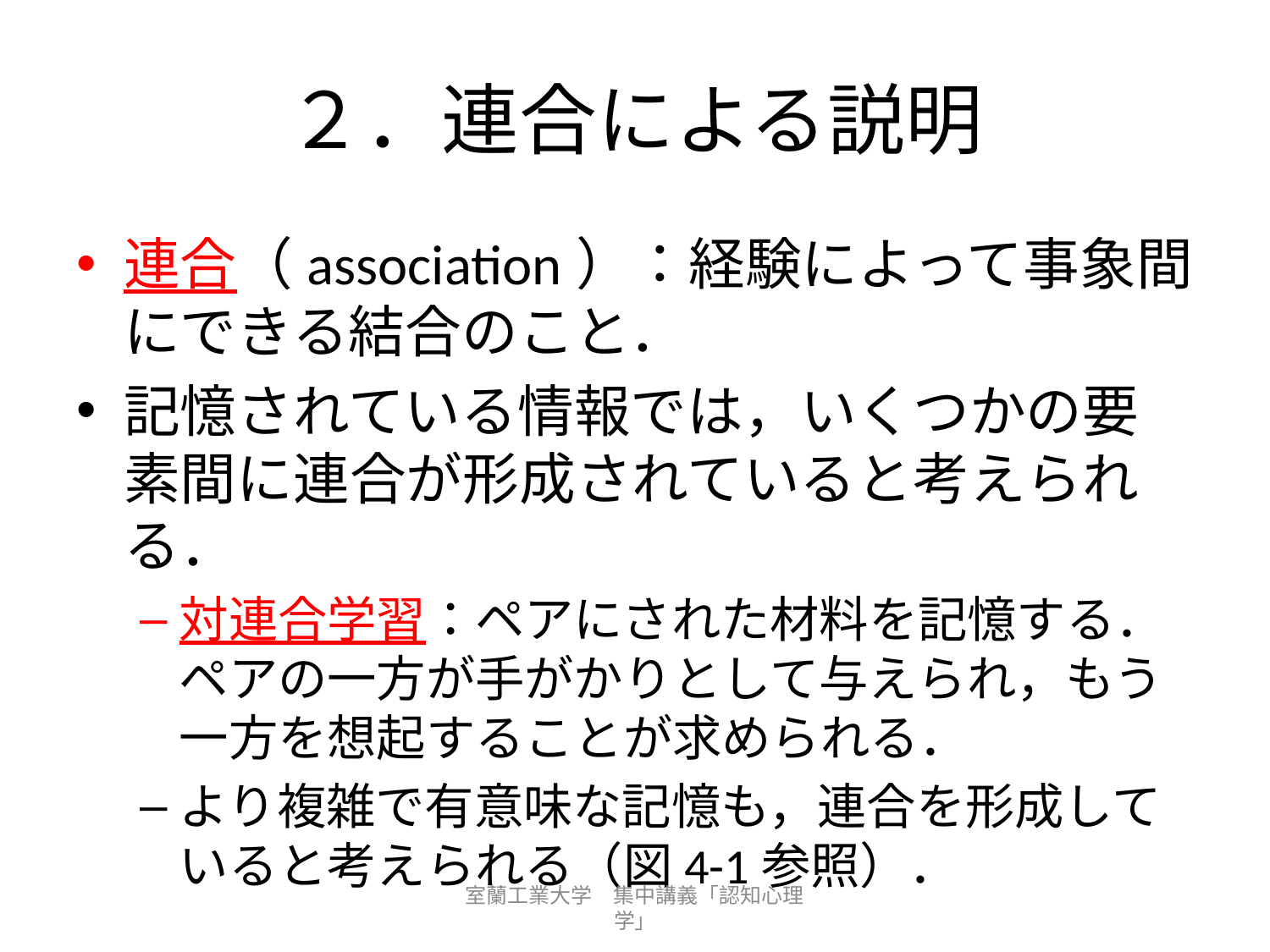

# ２．連合による説明
連合（association）：経験によって事象間にできる結合のこと．
記憶されている情報では，いくつかの要素間に連合が形成されていると考えられる．
対連合学習：ペアにされた材料を記憶する．ペアの一方が手がかりとして与えられ，もう一方を想起することが求められる．
より複雑で有意味な記憶も，連合を形成していると考えられる（図4-1参照）．
室蘭工業大学　集中講義「認知心理学」